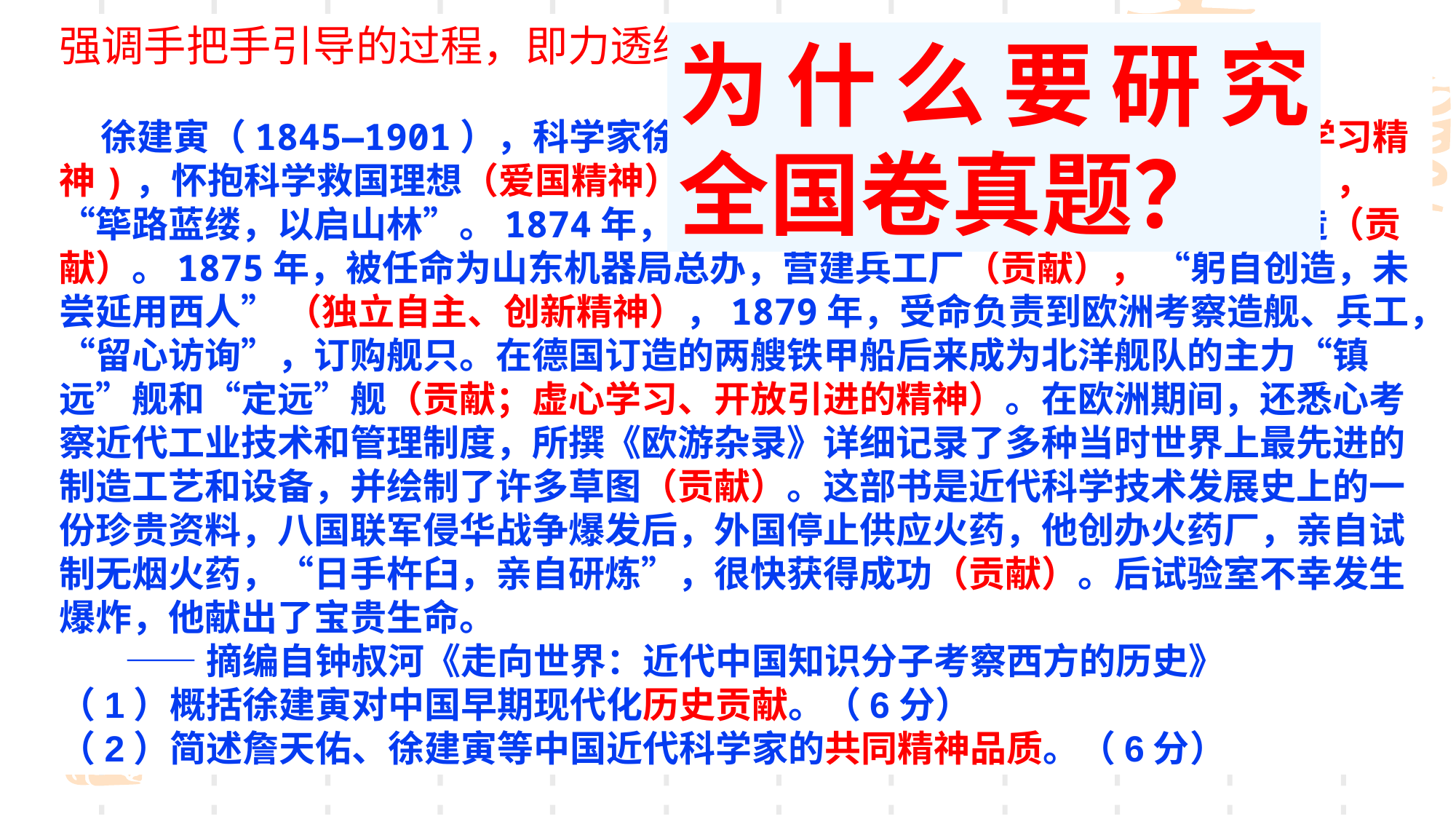

强调手把手引导的过程，即力透纸背的过程：

    徐建寅（1845—1901），科学家徐寿之子，从小研习“格致之学”(努力学习精神)，怀抱科学救国理想（爱国精神）。早年效力于翻译西方科学书籍（贡献），“筚路蓝缕，以启山林”。1874年，研制成功硝酸，产品广泛应用于火药制造（贡献）。1875年，被任命为山东机器局总办，营建兵工厂（贡献）， “躬自创造，未尝延用西人” （独立自主、创新精神），1879年，受命负责到欧洲考察造舰、兵工，“留心访询”，订购舰只。在德国订造的两艘铁甲船后来成为北洋舰队的主力“镇远”舰和“定远”舰（贡献；虚心学习、开放引进的精神）。在欧洲期间，还悉心考察近代工业技术和管理制度，所撰《欧游杂录》详细记录了多种当时世界上最先进的制造工艺和设备，并绘制了许多草图（贡献）。这部书是近代科学技术发展史上的一份珍贵资料，八国联军侵华战争爆发后，外国停止供应火药，他创办火药厂，亲自试制无烟火药，“日手杵臼，亲自研炼”，很快获得成功（贡献）。后试验室不幸发生爆炸，他献出了宝贵生命。
        ——摘编自钟叔河《走向世界：近代中国知识分子考察西方的历史》
（1）概括徐建寅对中国早期现代化历史贡献。（6分）
（2）简述詹天佑、徐建寅等中国近代科学家的共同精神品质。（6分）
为什么要研究全国卷真题？